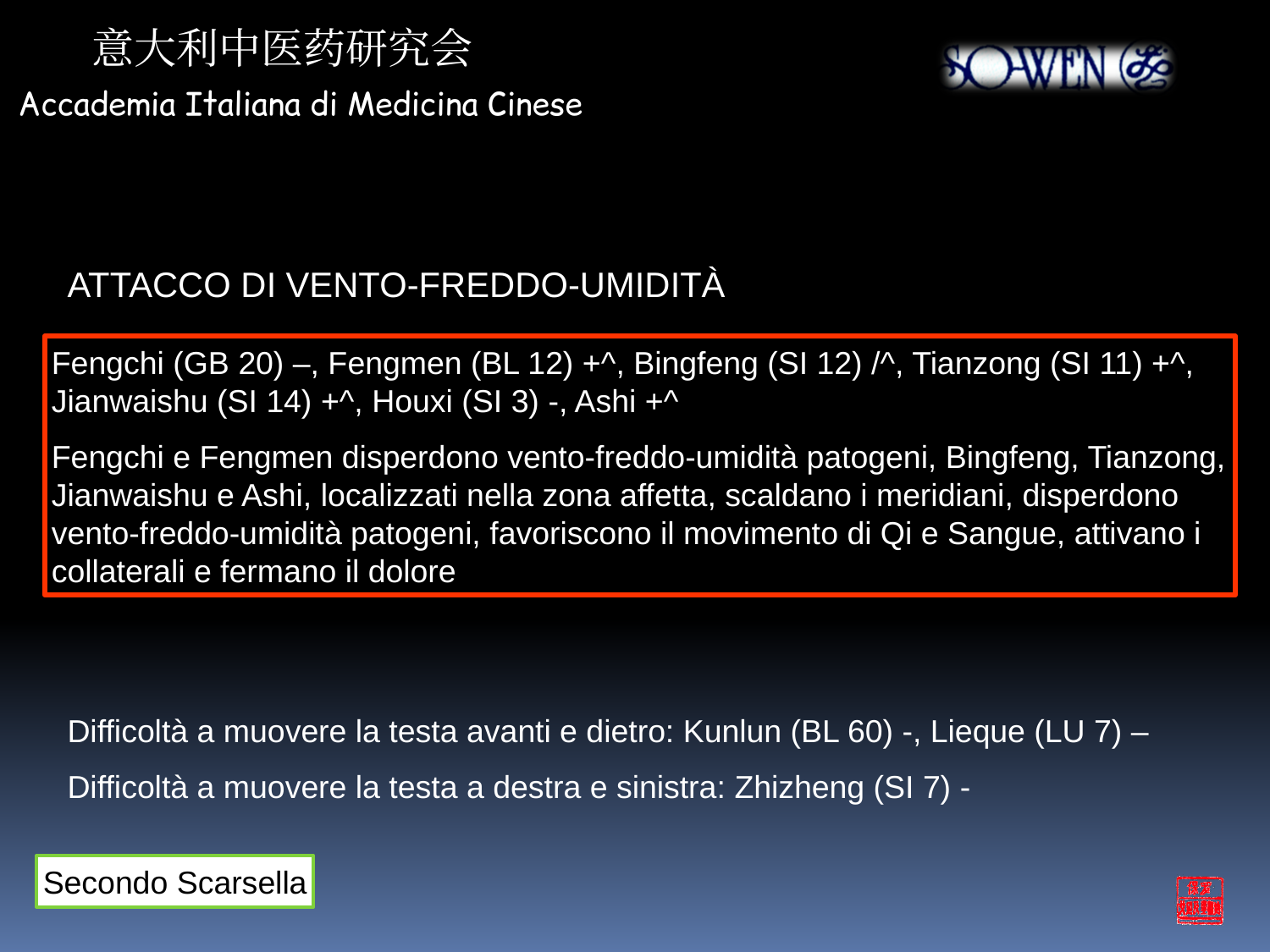

意大利中医药研究会
Accademia Italiana di Medicina Cinese
ATTACCO DI VENTO-FREDDO-UMIDITÀ
Fengchi (GB 20) –, Fengmen (BL 12) +^, Bingfeng (SI 12) /^, Tianzong (SI 11) +^, Jianwaishu (SI 14) +^, Houxi (SI 3) -, Ashi +^
Fengchi e Fengmen disperdono vento-freddo-umidità patogeni, Bingfeng, Tianzong, Jianwaishu e Ashi, localizzati nella zona affetta, scaldano i meridiani, disperdono vento-freddo-umidità patogeni, favoriscono il movimento di Qi e Sangue, attivano i collaterali e fermano il dolore
Difficoltà a muovere la testa avanti e dietro: Kunlun (BL 60) -, Lieque (LU 7) –
Difficoltà a muovere la testa a destra e sinistra: Zhizheng (SI 7) -
Secondo Scarsella